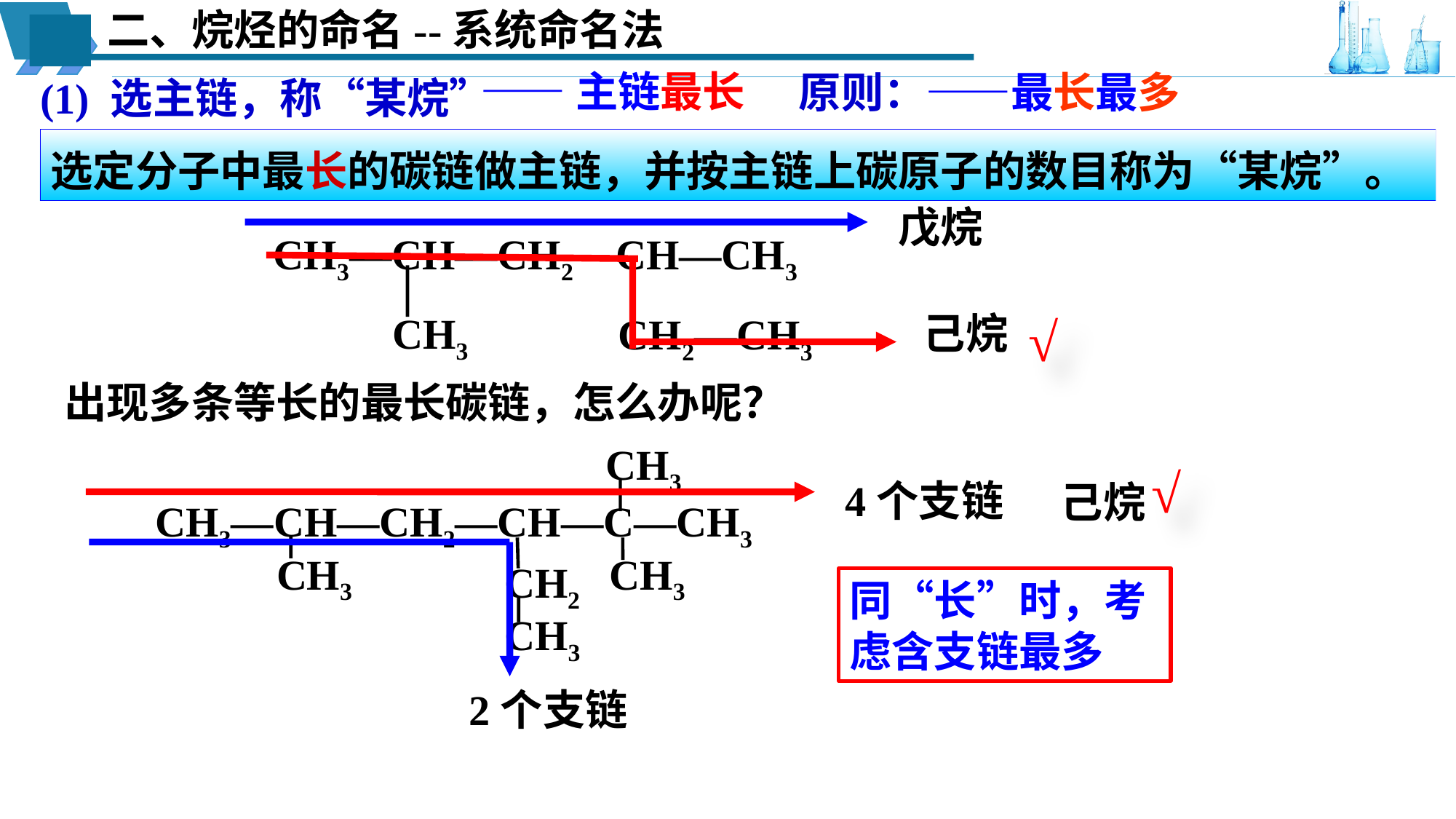

二、烷烃的命名--系统命名法

——主链最长
原则：——最长最多
(1) 选主链，称“某烷”
选定分子中最长的碳链做主链，并按主链上碳原子的数目称为“某烷”。
戊烷

CH3—CH—CH2—CH—CH3

CH3
CH2—CH3

己烷
√

出现多条等长的最长碳链，怎么办呢？
 CH3

CH3—CH—CH2—CH—C—CH3

CH3
CH3
CH2

CH3
√
4个支链
己烷

同“长”时，考虑含支链最多
2个支链